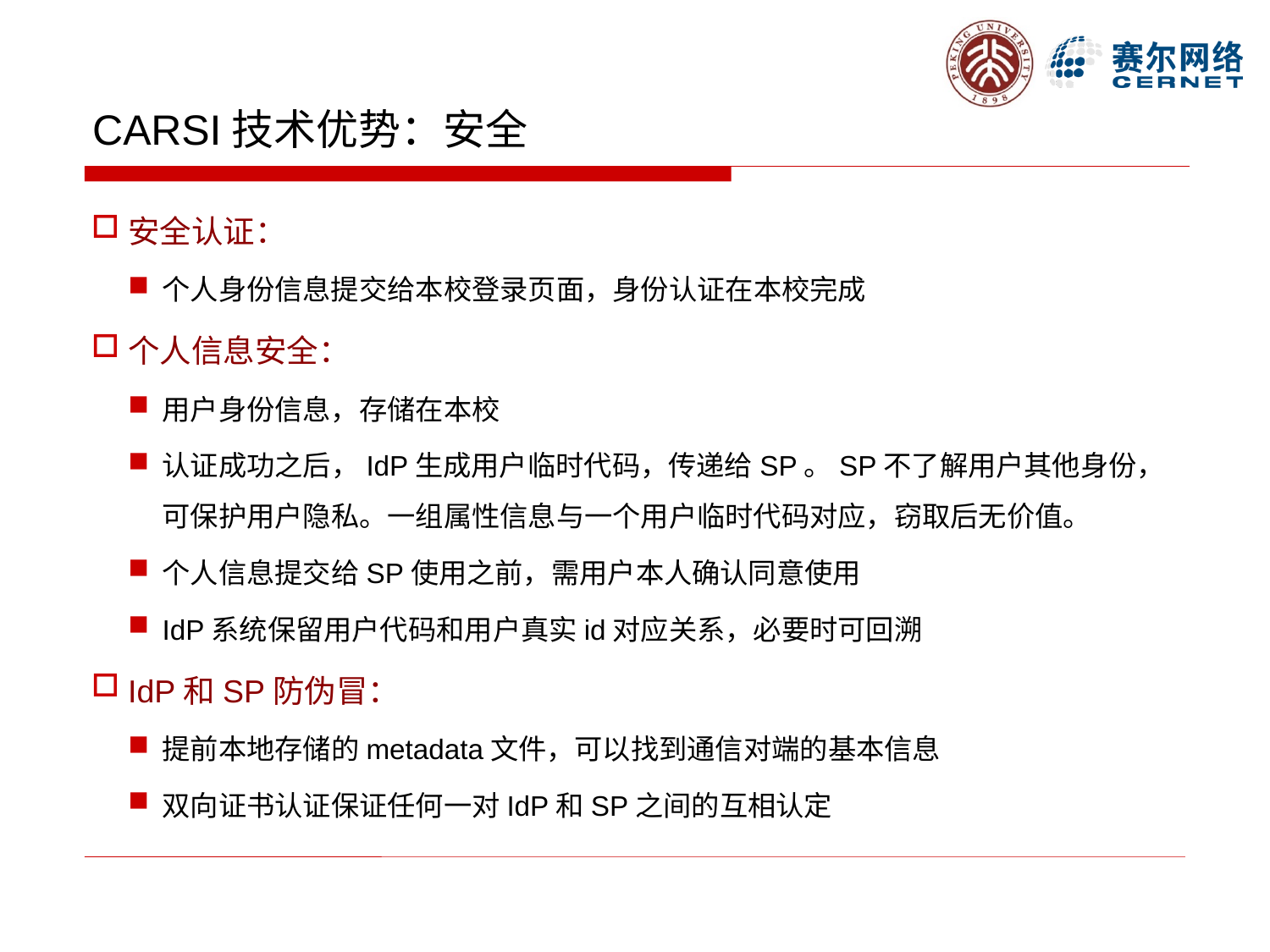

# CARSI技术优势：安全
安全认证：
个人身份信息提交给本校登录页面，身份认证在本校完成
个人信息安全：
用户身份信息，存储在本校
认证成功之后，IdP生成用户临时代码，传递给SP。SP不了解用户其他身份，可保护用户隐私。一组属性信息与一个用户临时代码对应，窃取后无价值。
个人信息提交给SP使用之前，需用户本人确认同意使用
IdP系统保留用户代码和用户真实id对应关系，必要时可回溯
IdP和SP防伪冒：
提前本地存储的metadata文件，可以找到通信对端的基本信息
双向证书认证保证任何一对IdP和SP之间的互相认定
17